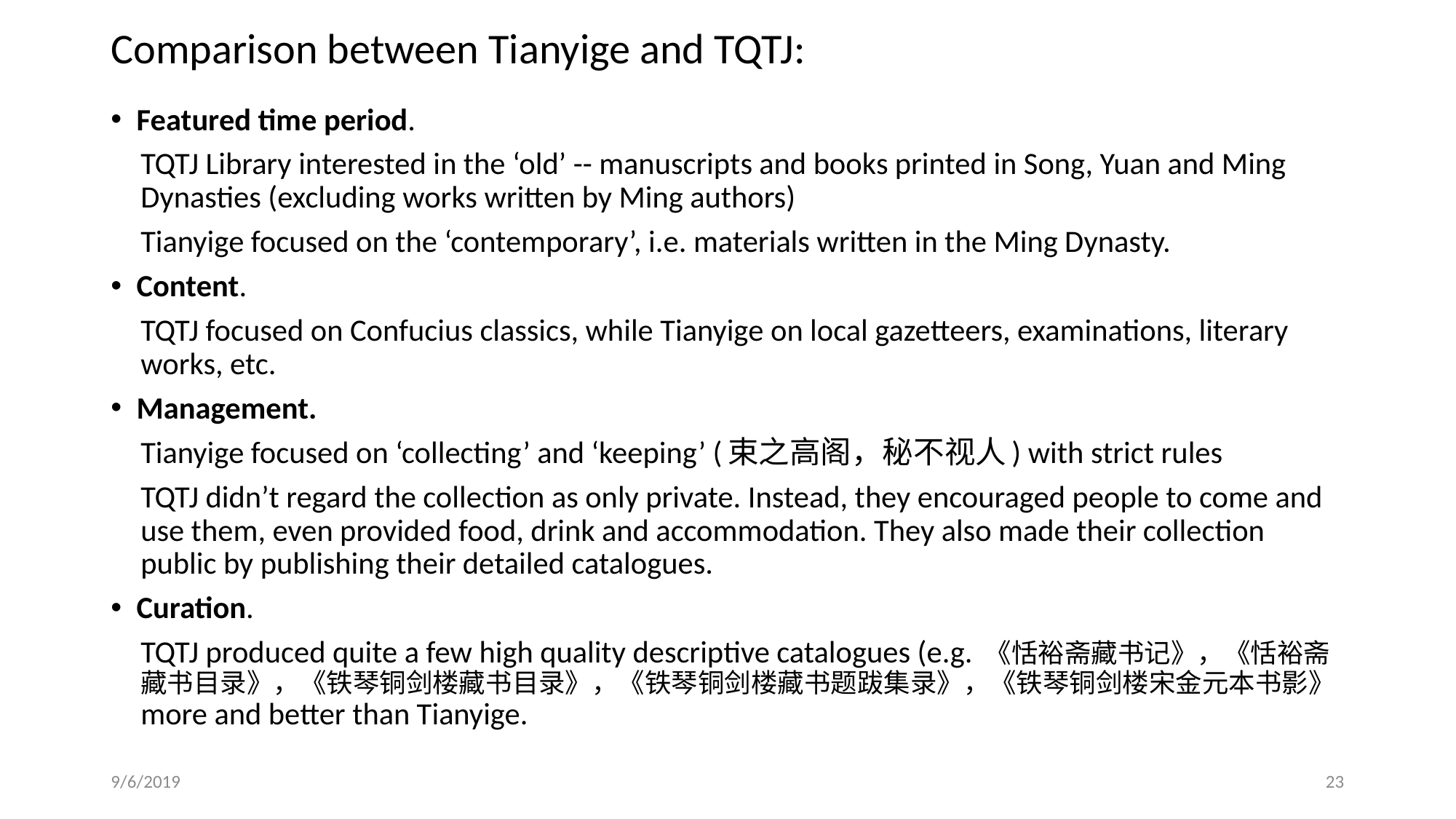

# Comparison between Tianyige and TQTJ:
Featured time period.
TQTJ Library interested in the ‘old’ -- manuscripts and books printed in Song, Yuan and Ming Dynasties (excluding works written by Ming authors)
Tianyige focused on the ‘contemporary’, i.e. materials written in the Ming Dynasty.
Content.
TQTJ focused on Confucius classics, while Tianyige on local gazetteers, examinations, literary works, etc.
Management.
Tianyige focused on ‘collecting’ and ‘keeping’ (束之高阁，秘不视人) with strict rules
TQTJ didn’t regard the collection as only private. Instead, they encouraged people to come and use them, even provided food, drink and accommodation. They also made their collection public by publishing their detailed catalogues.
Curation.
TQTJ produced quite a few high quality descriptive catalogues (e.g. 《恬裕斋藏书记》，《恬裕斋藏书目录》，《铁琴铜剑楼藏书目录》，《铁琴铜剑楼藏书题跋集录》，《铁琴铜剑楼宋金元本书影》more and better than Tianyige.

9/6/2019
23